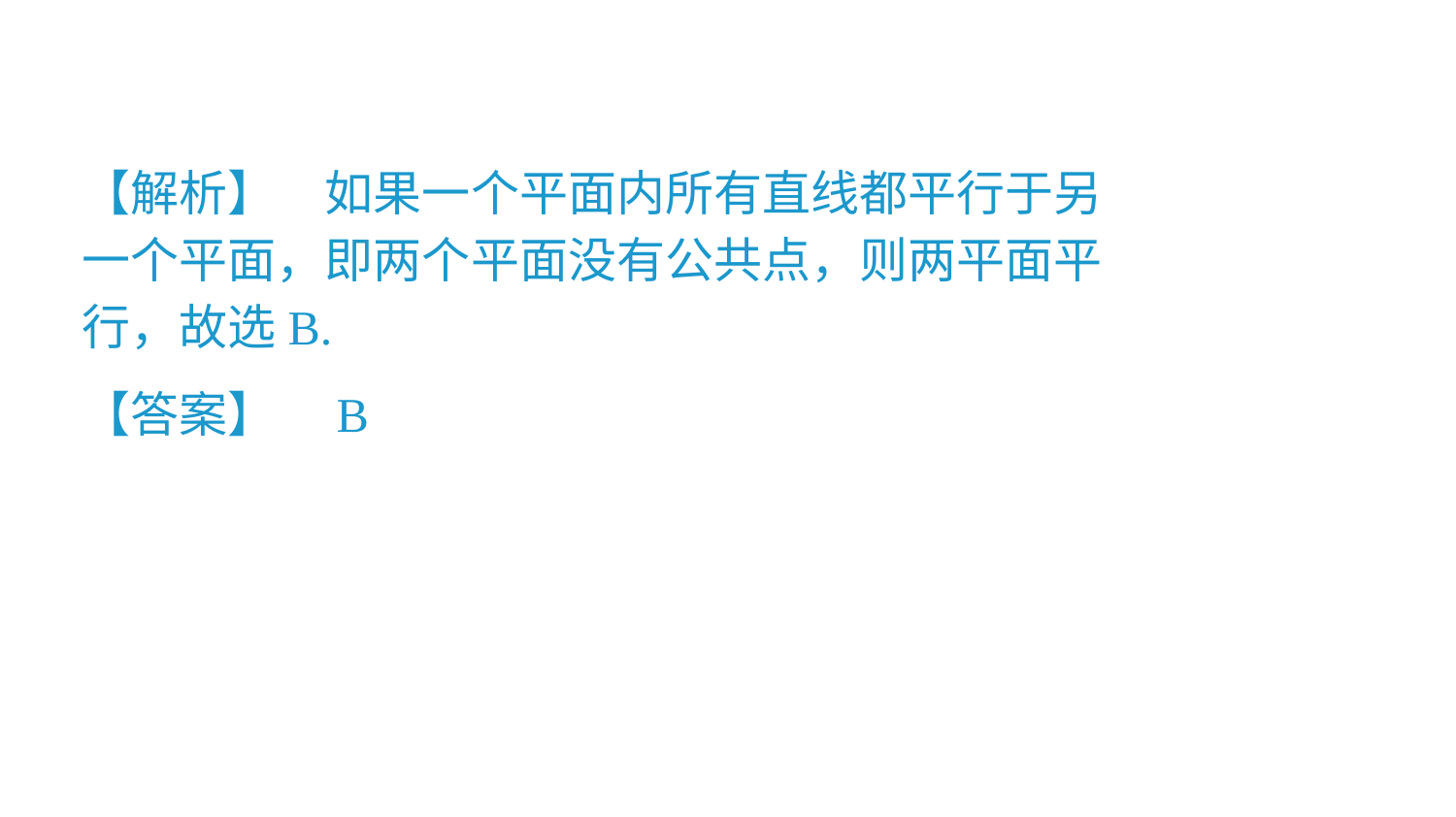

【解析】　如果一个平面内所有直线都平行于另一个平面，即两个平面没有公共点，则两平面平行，故选B.
【答案】　B